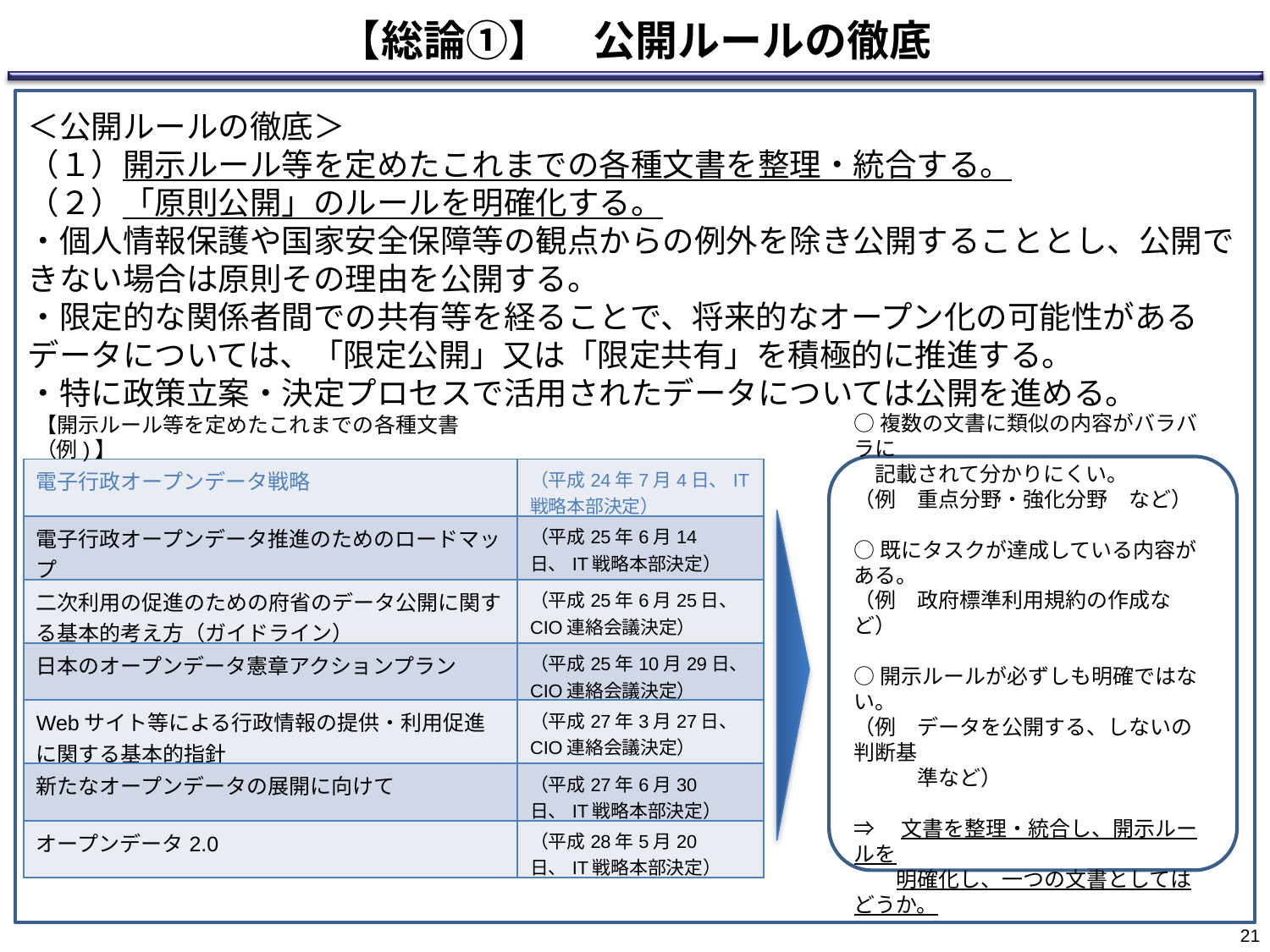

【総論①】　公開ルールの徹底
＜公開ルールの徹底＞
（１）開示ルール等を定めたこれまでの各種文書を整理・統合する。
（２）「原則公開」のルールを明確化する。
・個人情報保護や国家安全保障等の観点からの例外を除き公開することとし、公開できない場合は原則その理由を公開する。
・限定的な関係者間での共有等を経ることで、将来的なオープン化の可能性があるデータについては、「限定公開」又は「限定共有」を積極的に推進する。
・特に政策立案・決定プロセスで活用されたデータについては公開を進める。

【開示ルール等を定めたこれまでの各種文書（例)】
○複数の文書に類似の内容がバラバラに
　記載されて分かりにくい。
（例　重点分野・強化分野　など）

○既にタスクが達成している内容がある。
（例　政府標準利用規約の作成など）

○開示ルールが必ずしも明確ではない。
（例　データを公開する、しないの判断基
　　　準など）

⇒　文書を整理・統合し、開示ルールを
　　明確化し、一つの文書としてはどうか。
| 電子行政オープンデータ戦略 | （平成24年7月4日、IT戦略本部決定） |
| --- | --- |
| 電子行政オープンデータ推進のためのロードマップ | （平成25年6月14 日、IT戦略本部決定） |
| 二次利用の促進のための府省のデータ公開に関する基本的考え方（ガイドライン） | （平成25年6月25日、CIO連絡会議決定） |
| 日本のオープンデータ憲章アクションプラン | （平成25年10月29日、 CIO連絡会議決定） |
| Webサイト等による行政情報の提供・利用促進に関する基本的指針 | （平成27年3月27日、CIO連絡会議決定） |
| 新たなオープンデータの展開に向けて | （平成27年6月30日、IT戦略本部決定） |
| オープンデータ2.0 | （平成28年5月20日、IT戦略本部決定） |

21